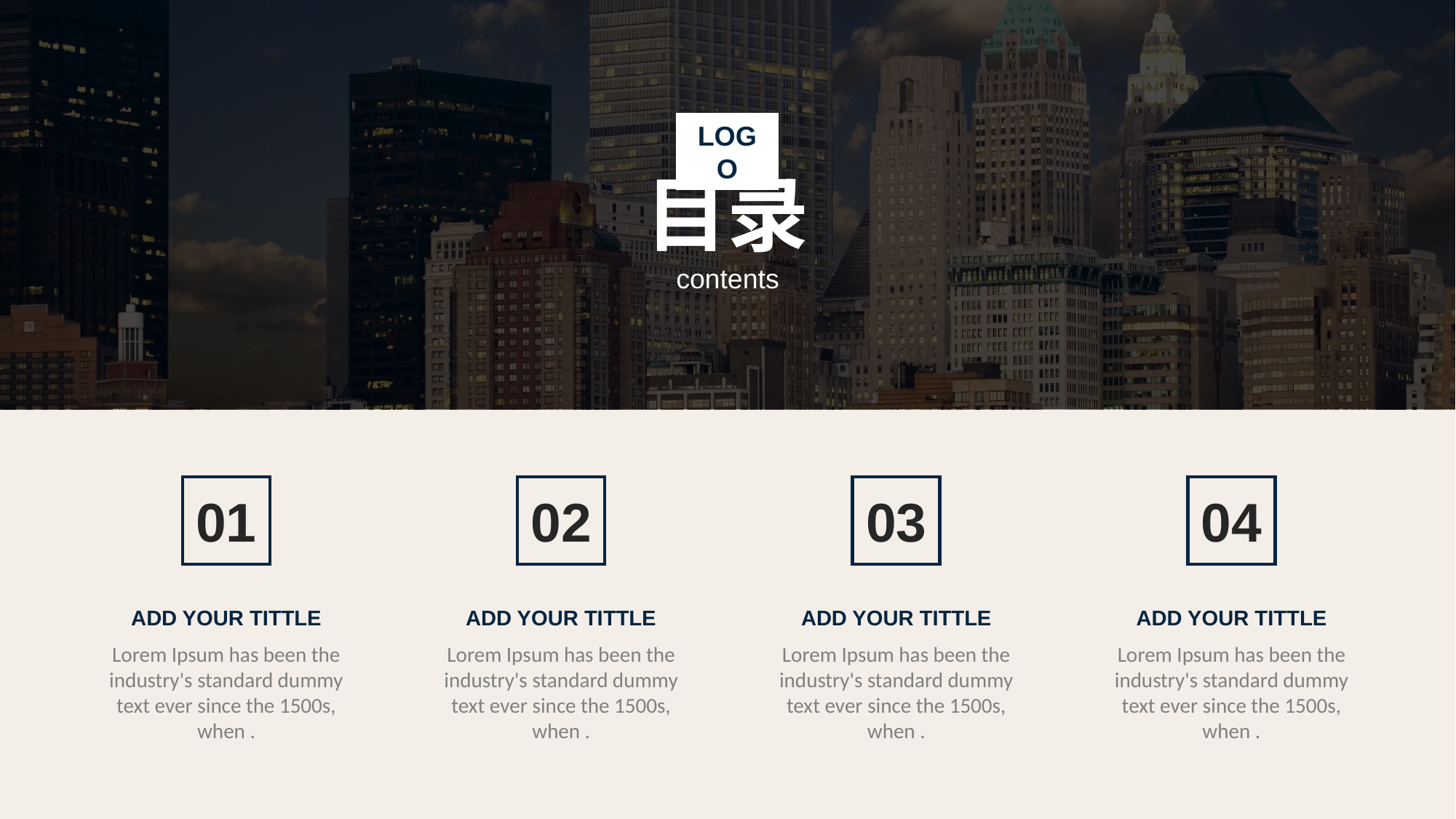

LOGO
目录
contents

01
ADD YOUR TITTLE
Lorem Ipsum has been the industry's standard dummy text ever since the 1500s, when .

02
ADD YOUR TITTLE
Lorem Ipsum has been the industry's standard dummy text ever since the 1500s, when .

03
ADD YOUR TITTLE
Lorem Ipsum has been the industry's standard dummy text ever since the 1500s, when .

04
ADD YOUR TITTLE
Lorem Ipsum has been the industry's standard dummy text ever since the 1500s, when .